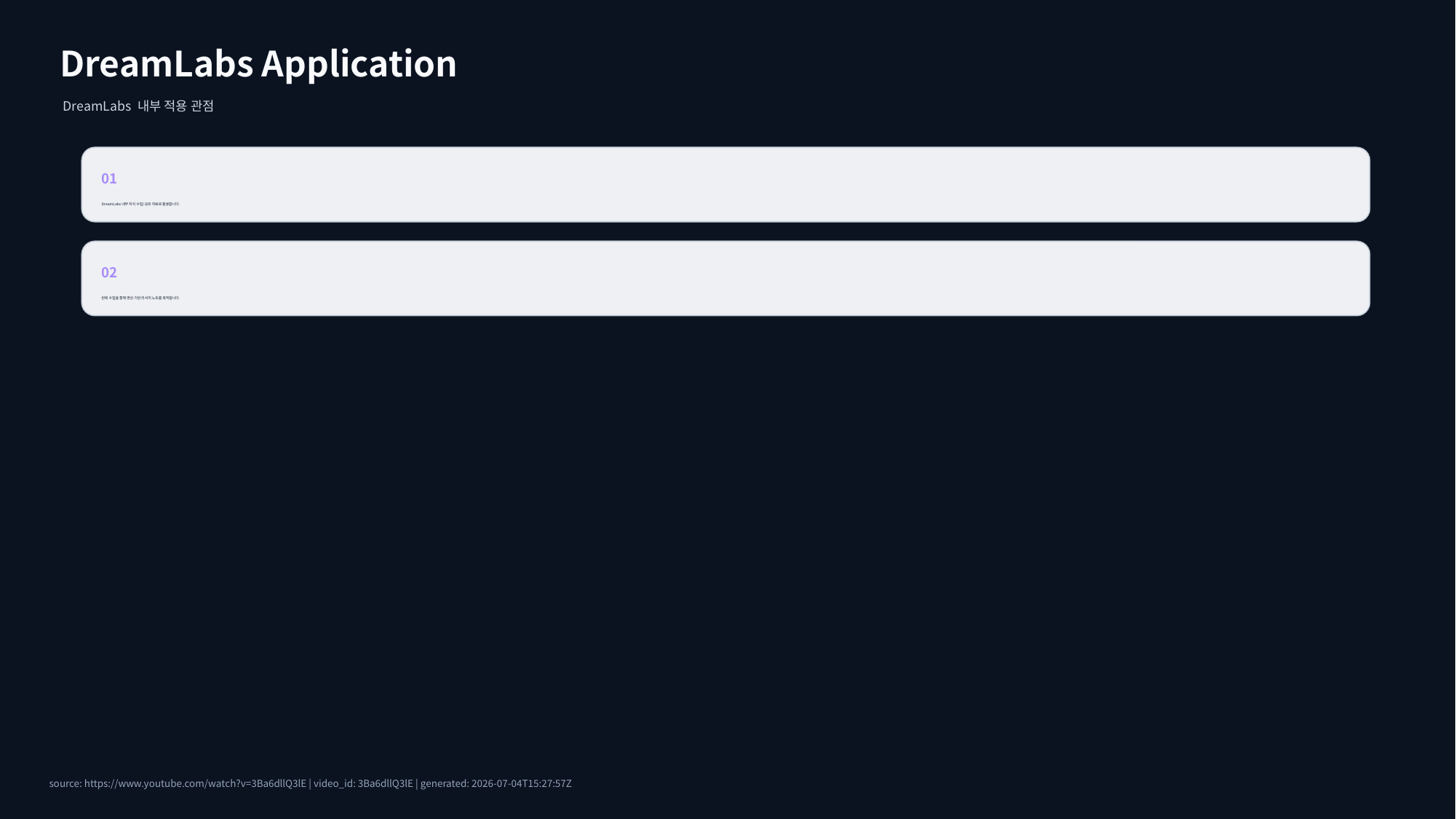

DreamLabs Application
DreamLabs 내부 적용 관점

01
DreamLabs 내부 지식 수집/공유 자료로 활용합니다.

02
반복 수집을 통해 영상 기반 리서치 노트를 축적합니다.
source: https://www.youtube.com/watch?v=3Ba6dllQ3lE | video_id: 3Ba6dllQ3lE | generated: 2026-07-04T15:27:57Z